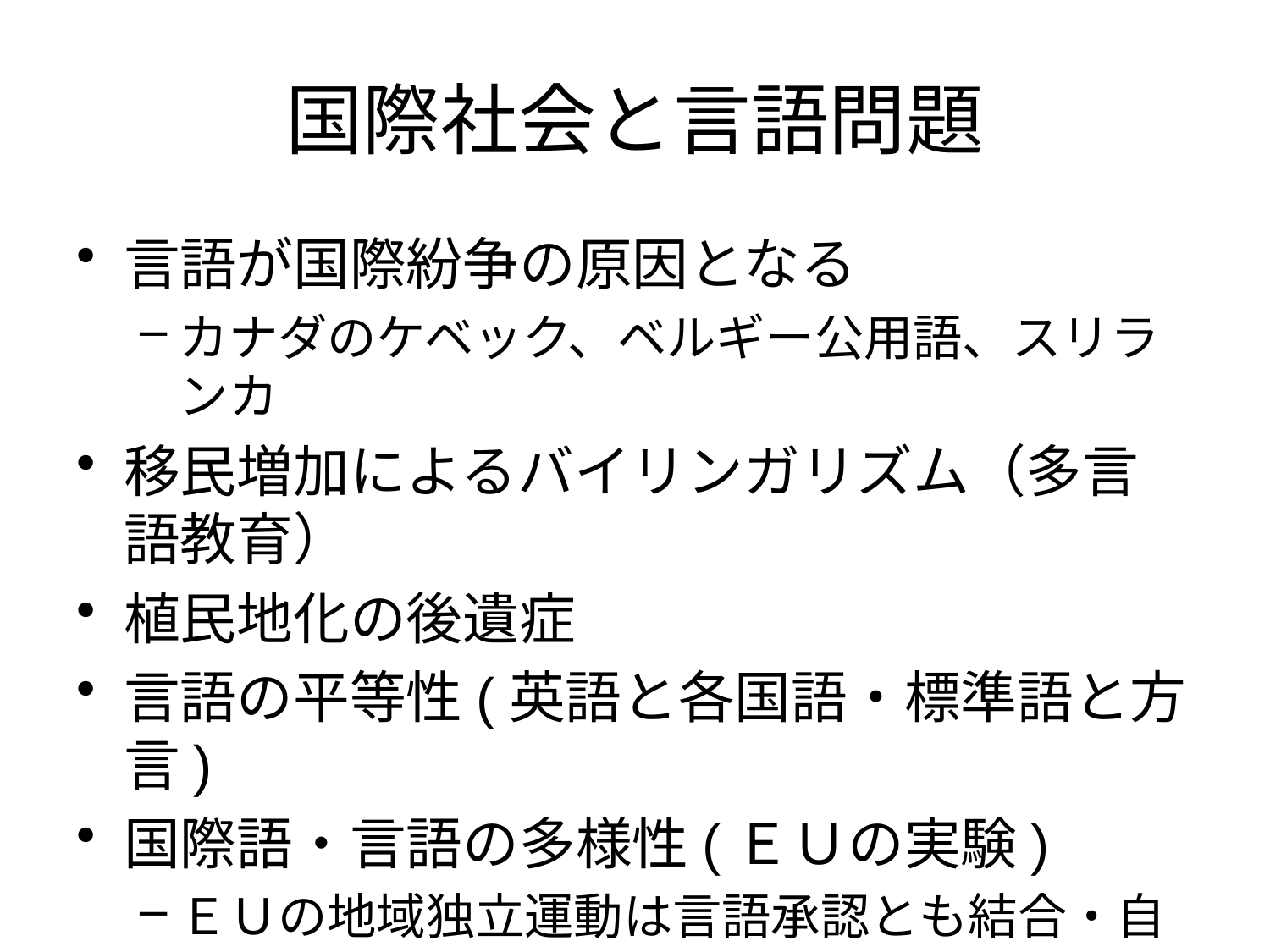

# 国際社会と言語問題
言語が国際紛争の原因となる
カナダのケベック、ベルギー公用語、スリランカ
移民増加によるバイリンガリズム（多言語教育）
植民地化の後遺症
言語の平等性(英語と各国語・標準語と方言)
国際語・言語の多様性(ＥＵの実験)
ＥＵの地域独立運動は言語承認とも結合・自分たちの言語を公的に認めよ